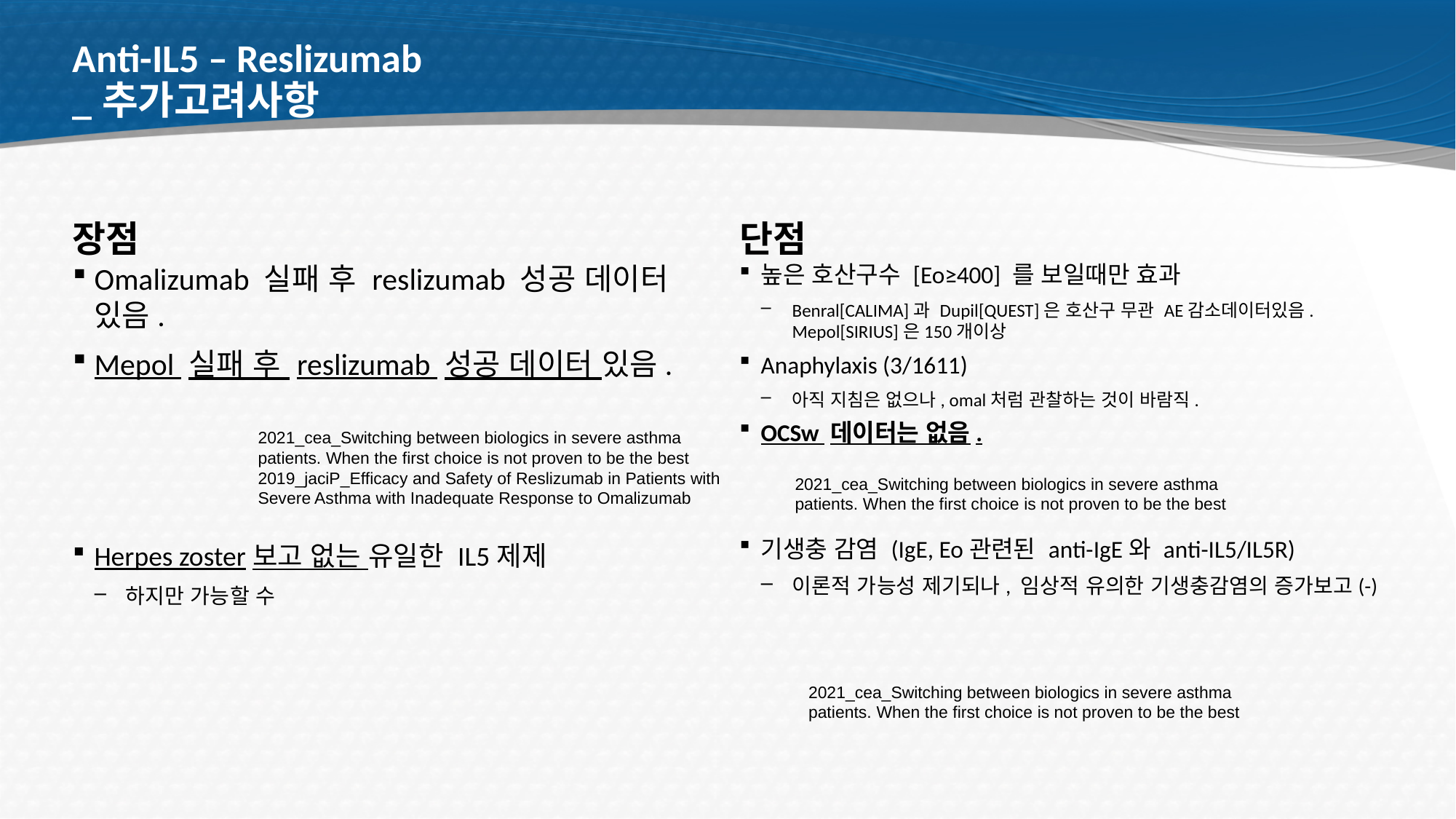

# Anti-IL5 – Reslizumab _추가고려사항
장점
단점
Omalizumab 실패 후 reslizumab 성공 데이터 있음.
Mepol 실패 후 reslizumab 성공 데이터 있음.

Herpes zoster보고 없는 유일한 IL5제제
하지만 가능할 수

높은 호산구수 [Eo≥400] 를 보일때만 효과
Benral[CALIMA]과 Dupil[QUEST]은 호산구 무관 AE감소데이터있음. Mepol[SIRIUS]은150개이상
Anaphylaxis (3/1611)
아직 지침은 없으나, omal처럼 관찰하는 것이 바람직.
OCSw 데이터는 없음.

기생충 감염 (IgE, Eo관련된 anti-IgE와 anti-IL5/IL5R)
이론적 가능성 제기되나, 임상적 유의한 기생충감염의 증가보고(-)

2021_cea_Switching between biologics in severe asthma patients. When the first choice is not proven to be the best
2019_jaciP_Efficacy and Safety of Reslizumab in Patients with Severe Asthma with Inadequate Response to Omalizumab
2021_cea_Switching between biologics in severe asthma patients. When the first choice is not proven to be the best
2021_cea_Switching between biologics in severe asthma patients. When the first choice is not proven to be the best